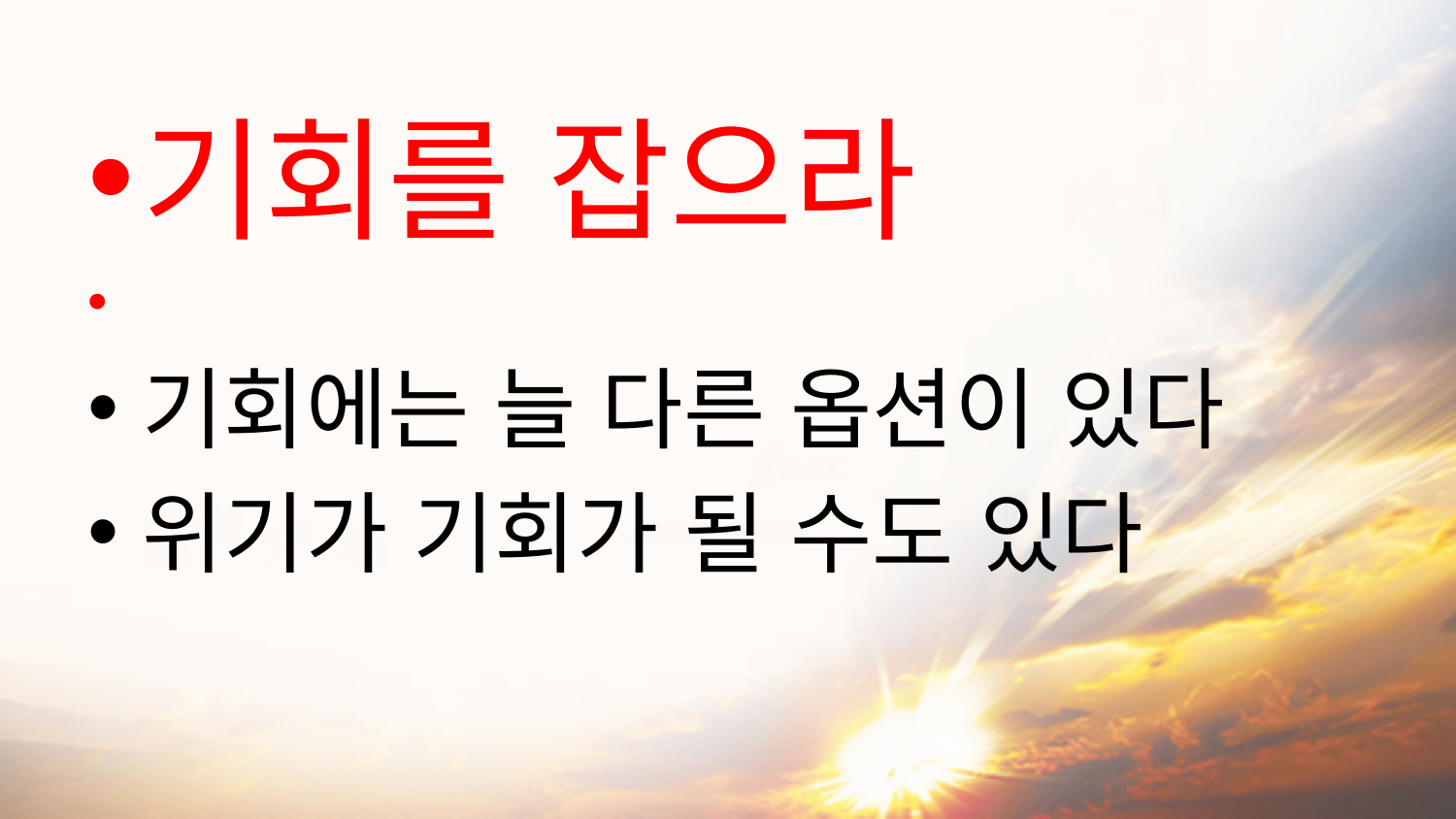

기회를 잡으라

기회에는 늘 다른 옵션이 있다
위기가 기회가 될 수도 있다